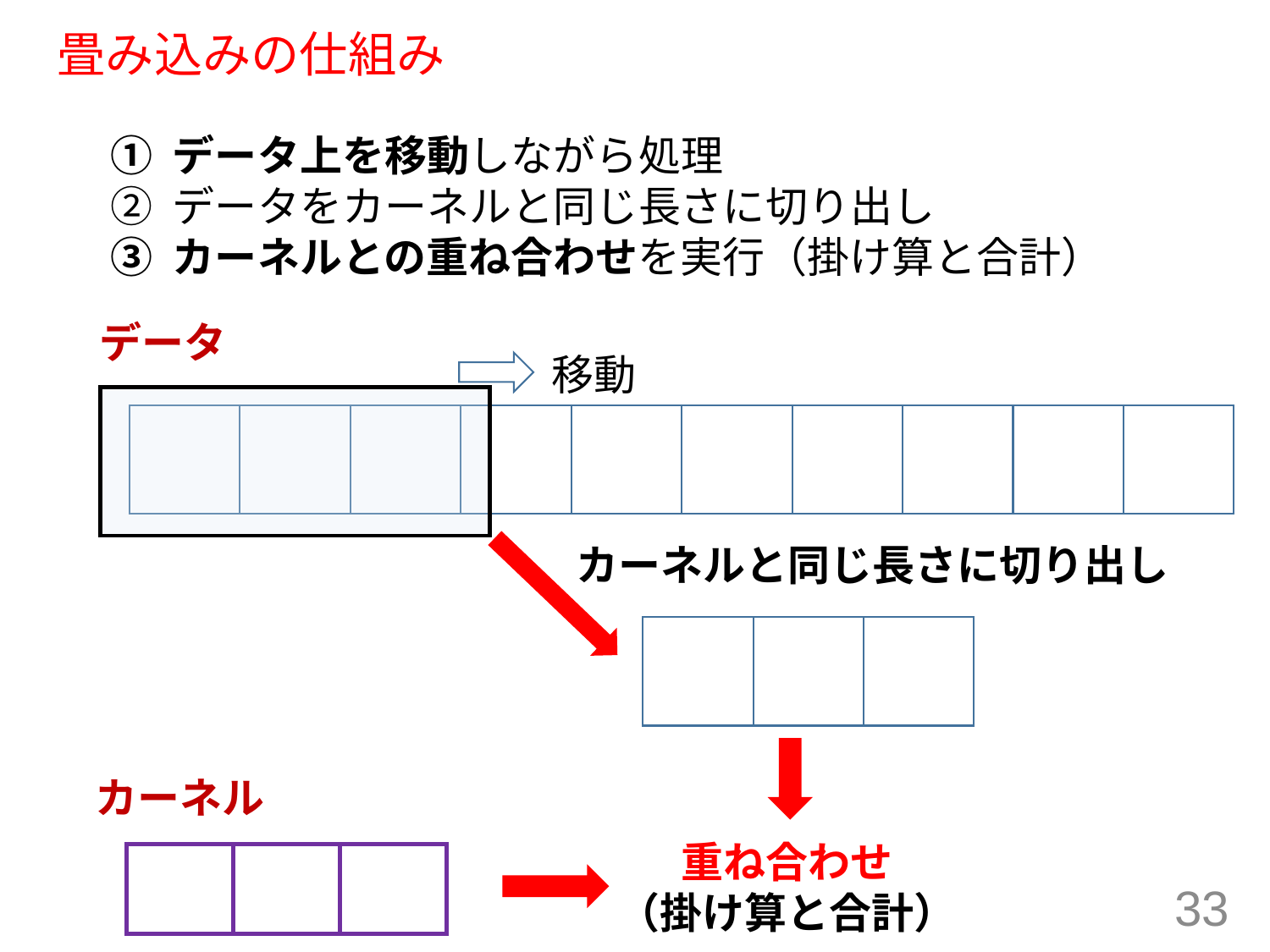

# 畳み込みの仕組み
① データ上を移動しながら処理
② データをカーネルと同じ長さに切り出し
③ カーネルとの重ね合わせを実行（掛け算と合計）
データ
移動

カーネルと同じ長さに切り出し

カーネル
重ね合わせ
（掛け算と合計）

33